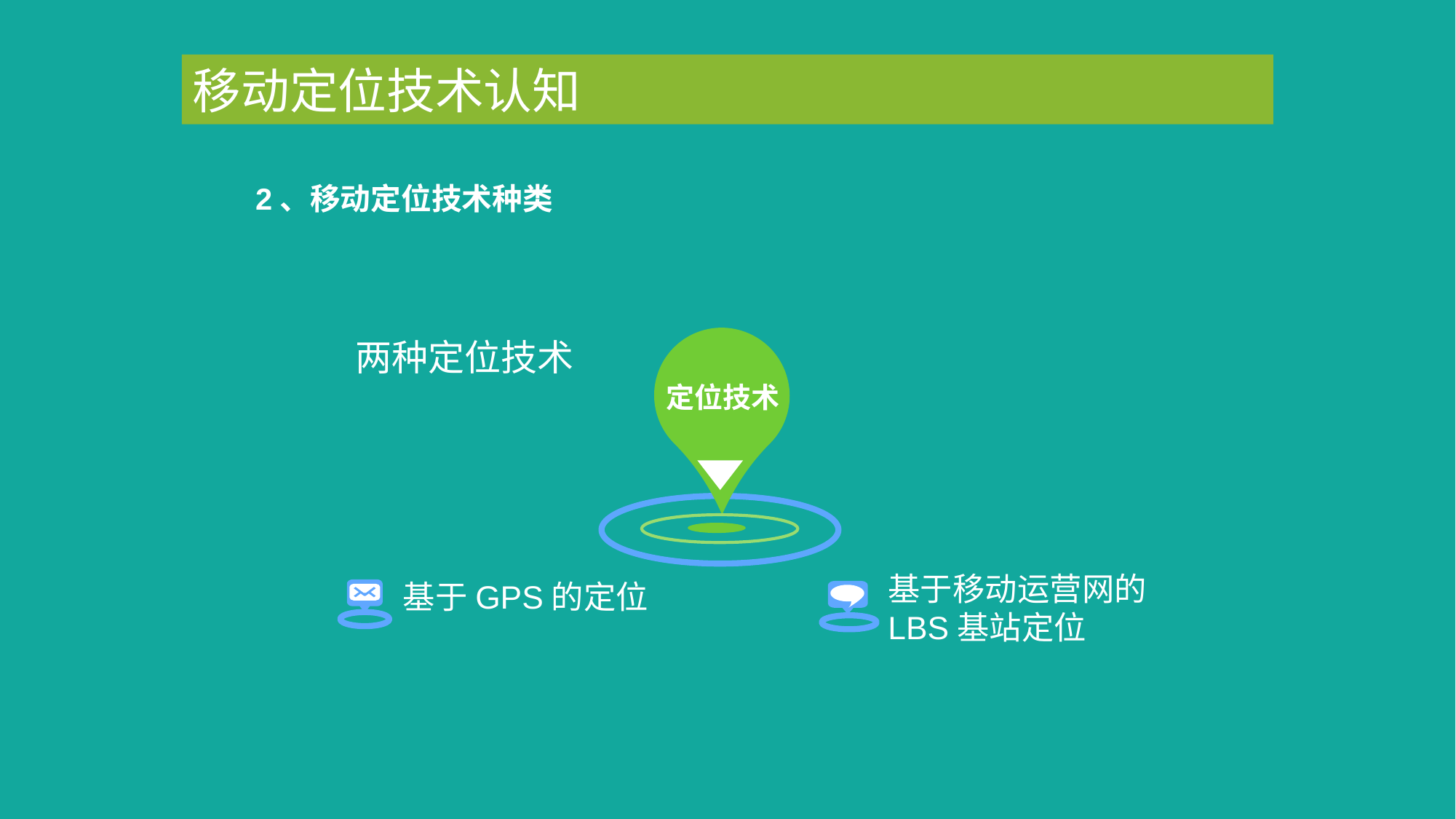

移动定位技术认知
2、移动定位技术种类
两种定位技术

定位技术

基于移动运营网的LBS基站定位
基于GPS的定位